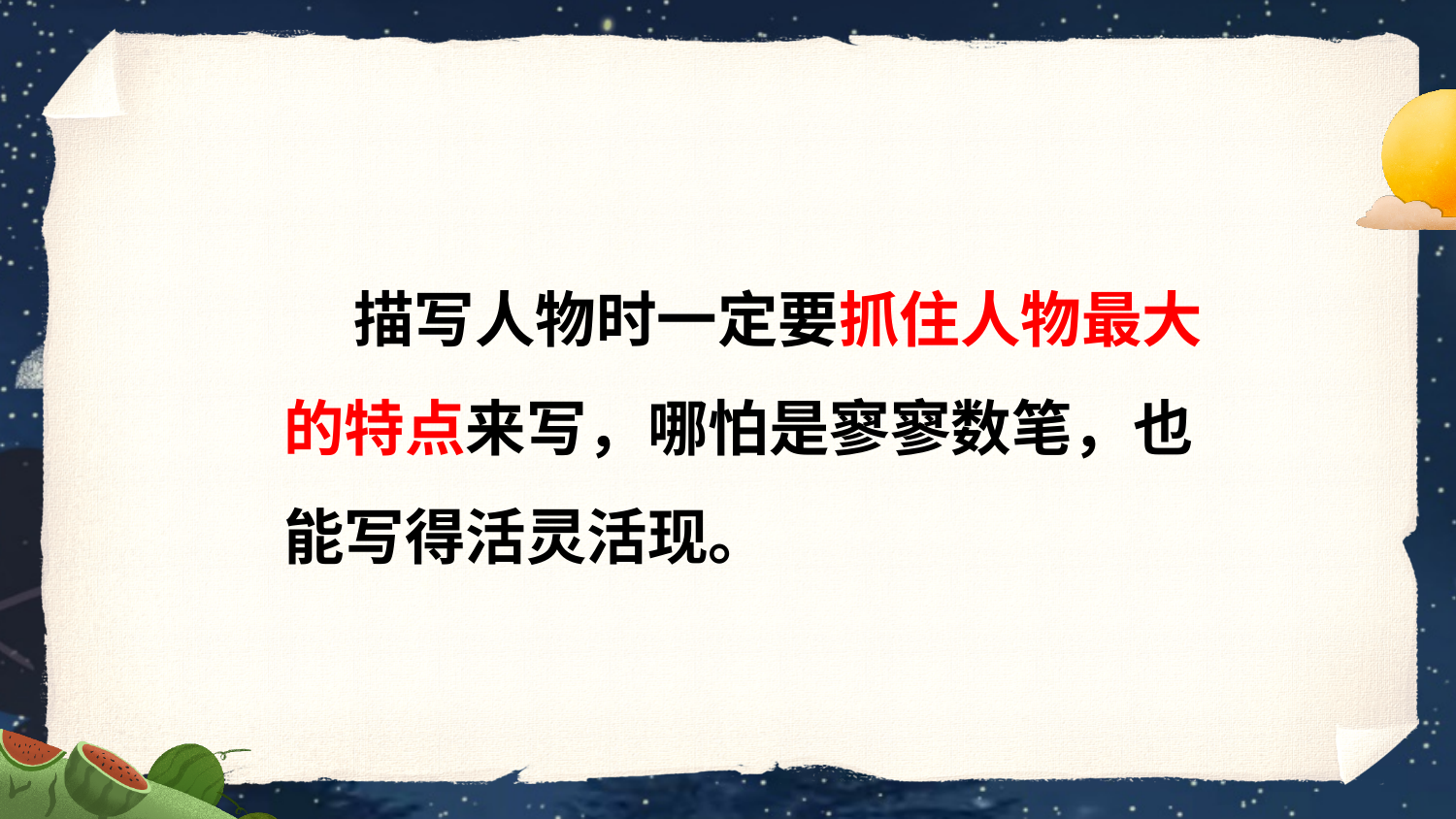

描写人物时一定要抓住人物最大的特点来写，哪怕是寥寥数笔，也能写得活灵活现。